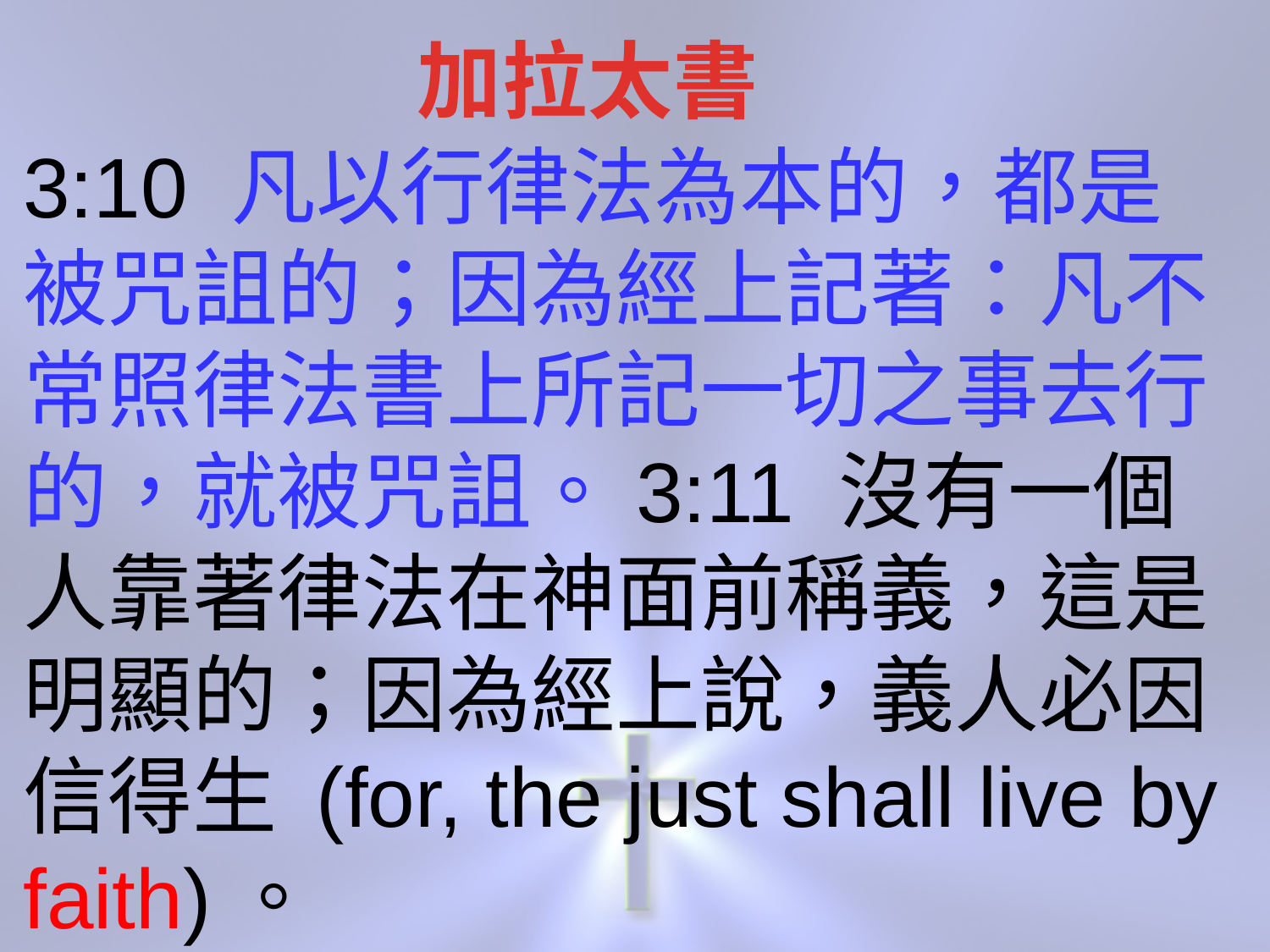

加拉太書
3:10 凡以行律法為本的，都是被咒詛的；因為經上記著：凡不常照律法書上所記一切之事去行的，就被咒詛。3:11 沒有一個人靠著律法在神面前稱義，這是明顯的；因為經上說，義人必因信得生 (for, the just shall live by faith)。